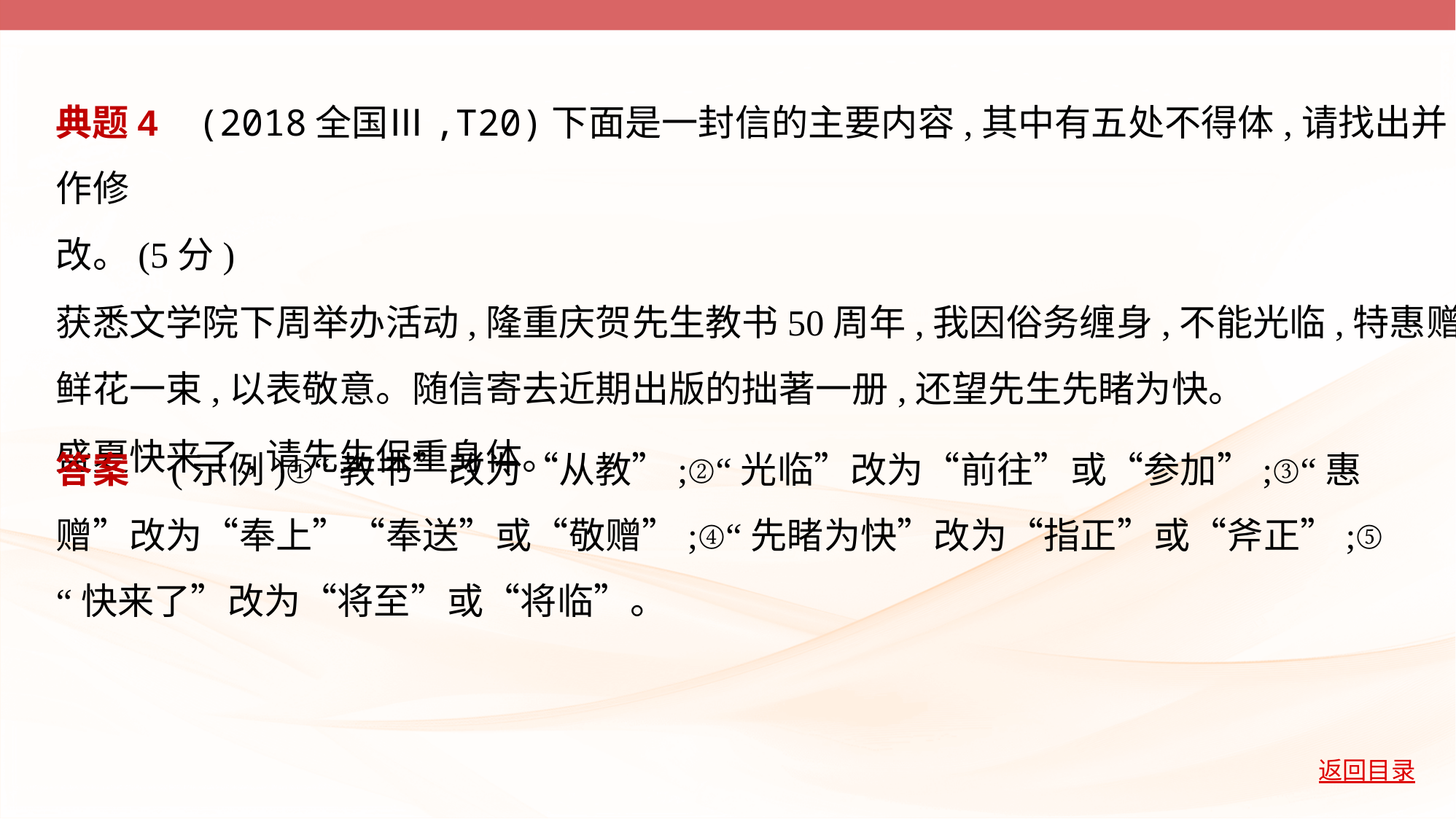

典题4    (2018全国Ⅲ,T20)下面是一封信的主要内容,其中有五处不得体,请找出并作修
改。(5分)
获悉文学院下周举办活动,隆重庆贺先生教书50周年,我因俗务缠身,不能光临,特惠赠
鲜花一束,以表敬意。随信寄去近期出版的拙著一册,还望先生先睹为快。
盛夏快来了,请先生保重身体。
答案    (示例)①“教书”改为“从教”;②“光临”改为“前往”或“参加”;③“惠
赠”改为“奉上”“奉送”或“敬赠”;④“先睹为快”改为“指正”或“斧正”;⑤
“快来了”改为“将至”或“将临”。